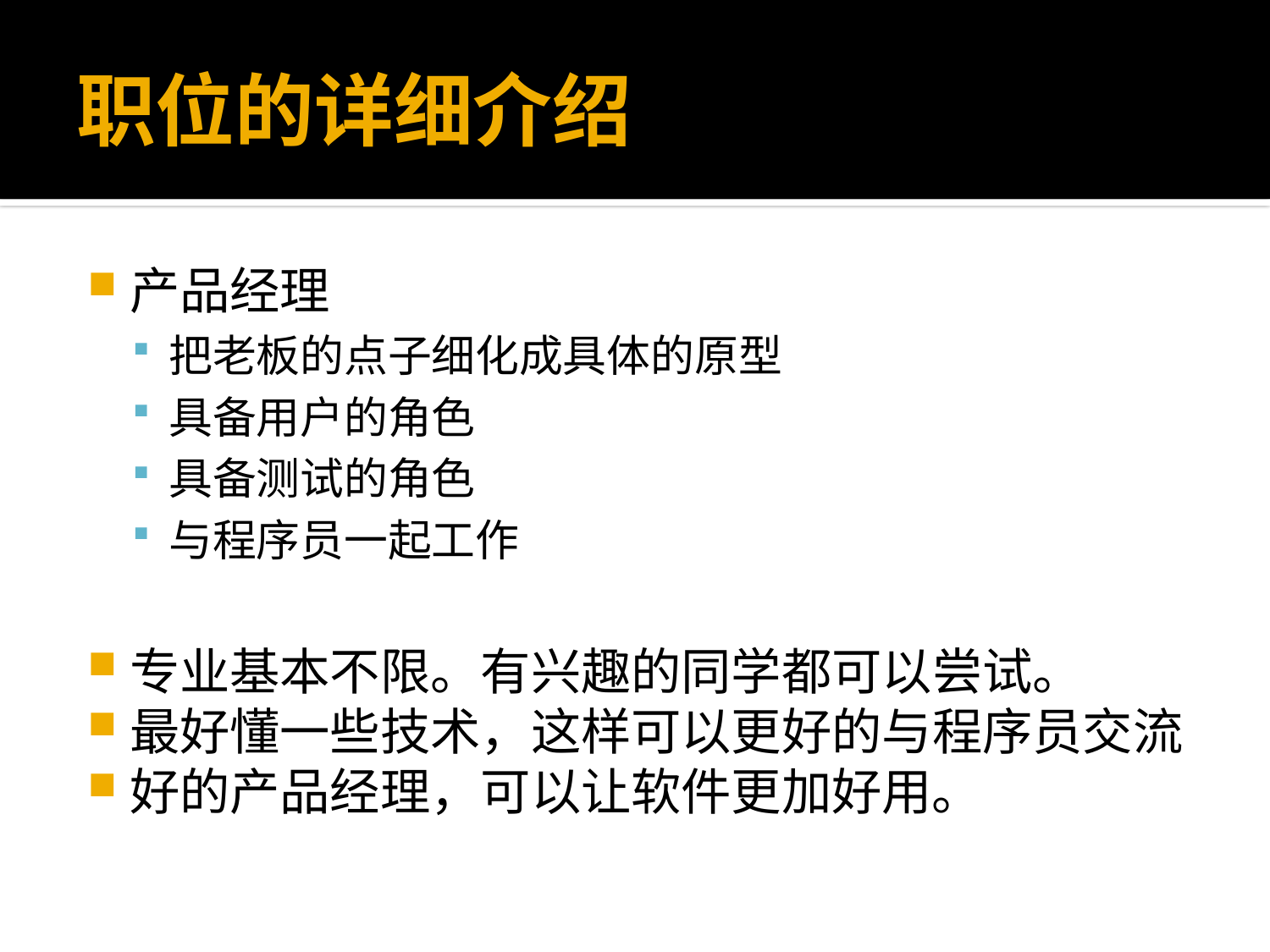

# 职位的详细介绍
产品经理
把老板的点子细化成具体的原型
具备用户的角色
具备测试的角色
与程序员一起工作

专业基本不限。有兴趣的同学都可以尝试。
最好懂一些技术，这样可以更好的与程序员交流
好的产品经理，可以让软件更加好用。